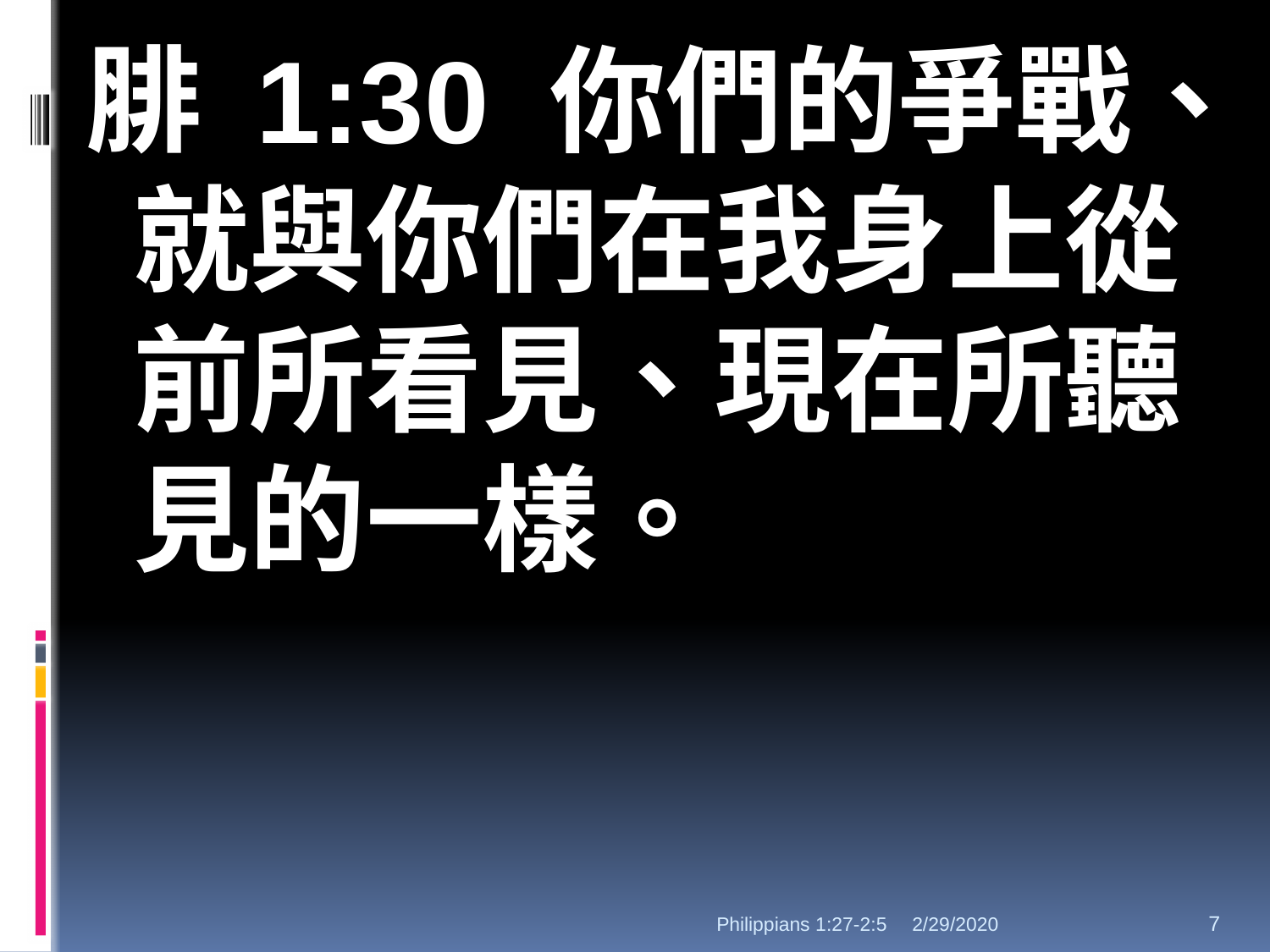

#
腓 1:30 你們的爭戰、就與你們在我身上從前所看見、現在所聽見的一樣。
Philippians 1:27-2:5
2/29/2020
7